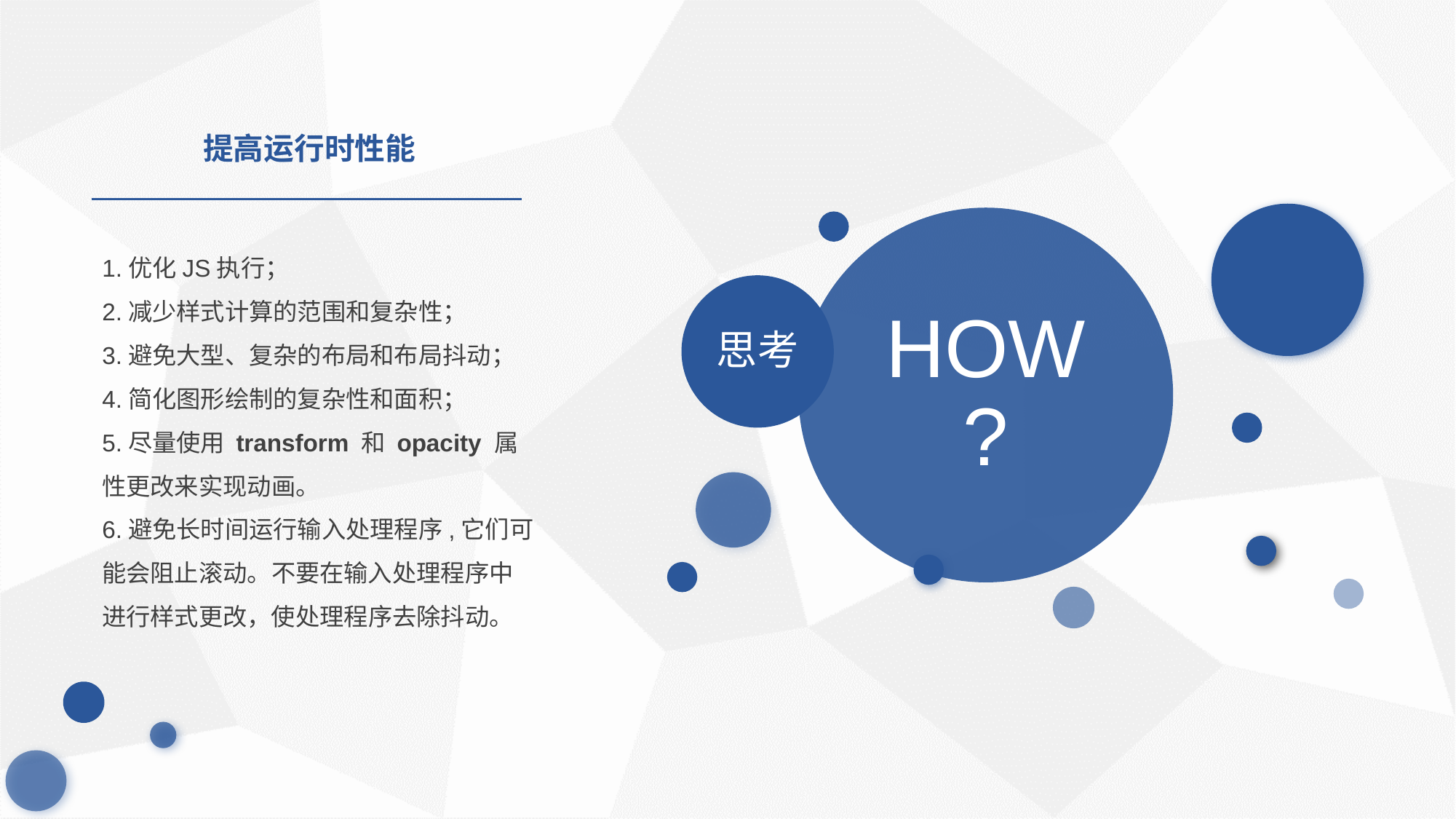

提高运行时性能
HOW?
思考

1.优化JS执行；
2.减少样式计算的范围和复杂性；
3.避免大型、复杂的布局和布局抖动；
4.简化图形绘制的复杂性和面积；
5.尽量使用 transform 和 opacity 属性更改来实现动画。
6.避免长时间运行输入处理程序,它们可能会阻止滚动。不要在输入处理程序中进行样式更改，使处理程序去除抖动。